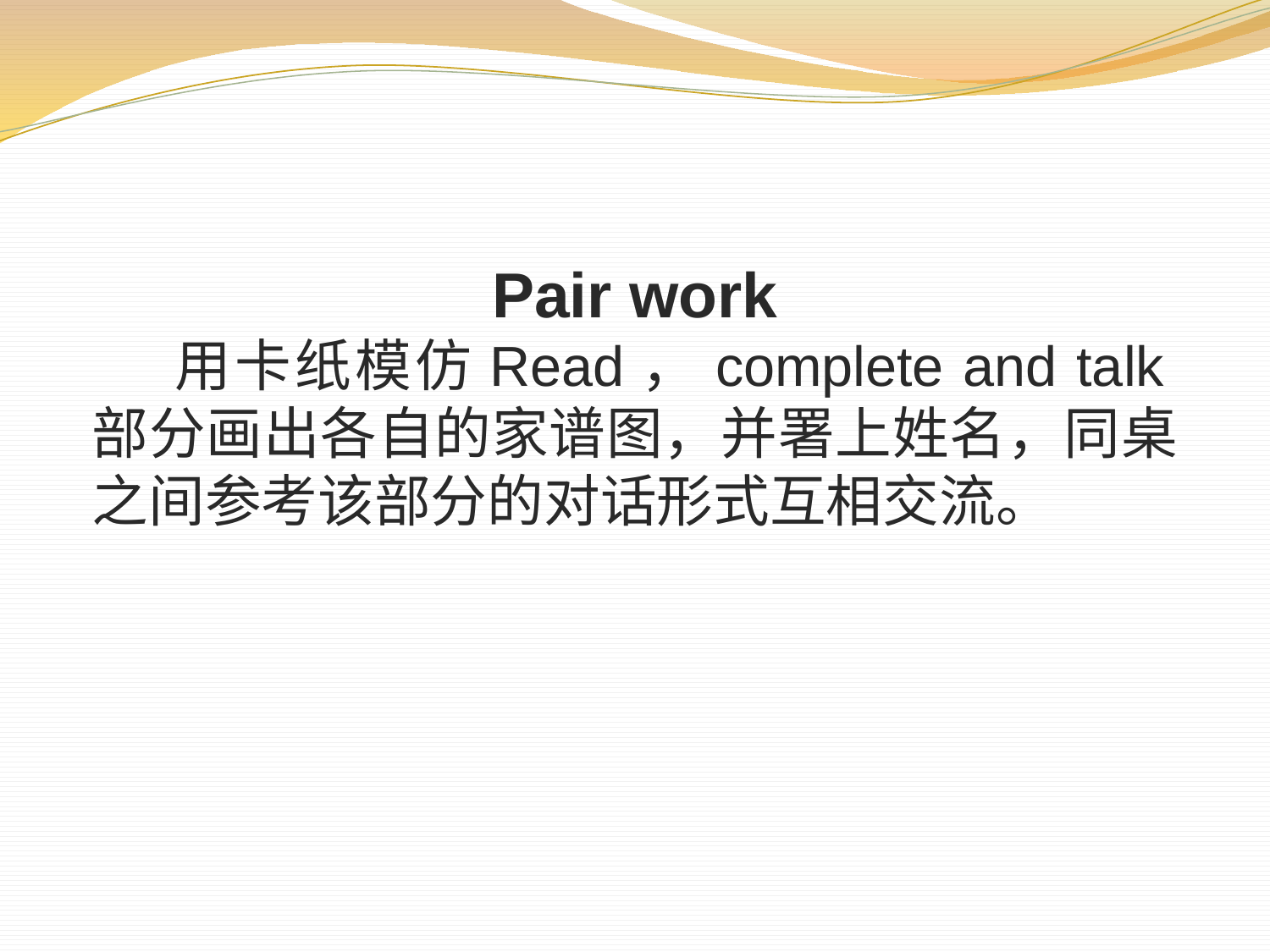

Pair work
    用卡纸模仿Read，complete and talk部分画出各自的家谱图，并署上姓名，同桌之间参考该部分的对话形式互相交流。